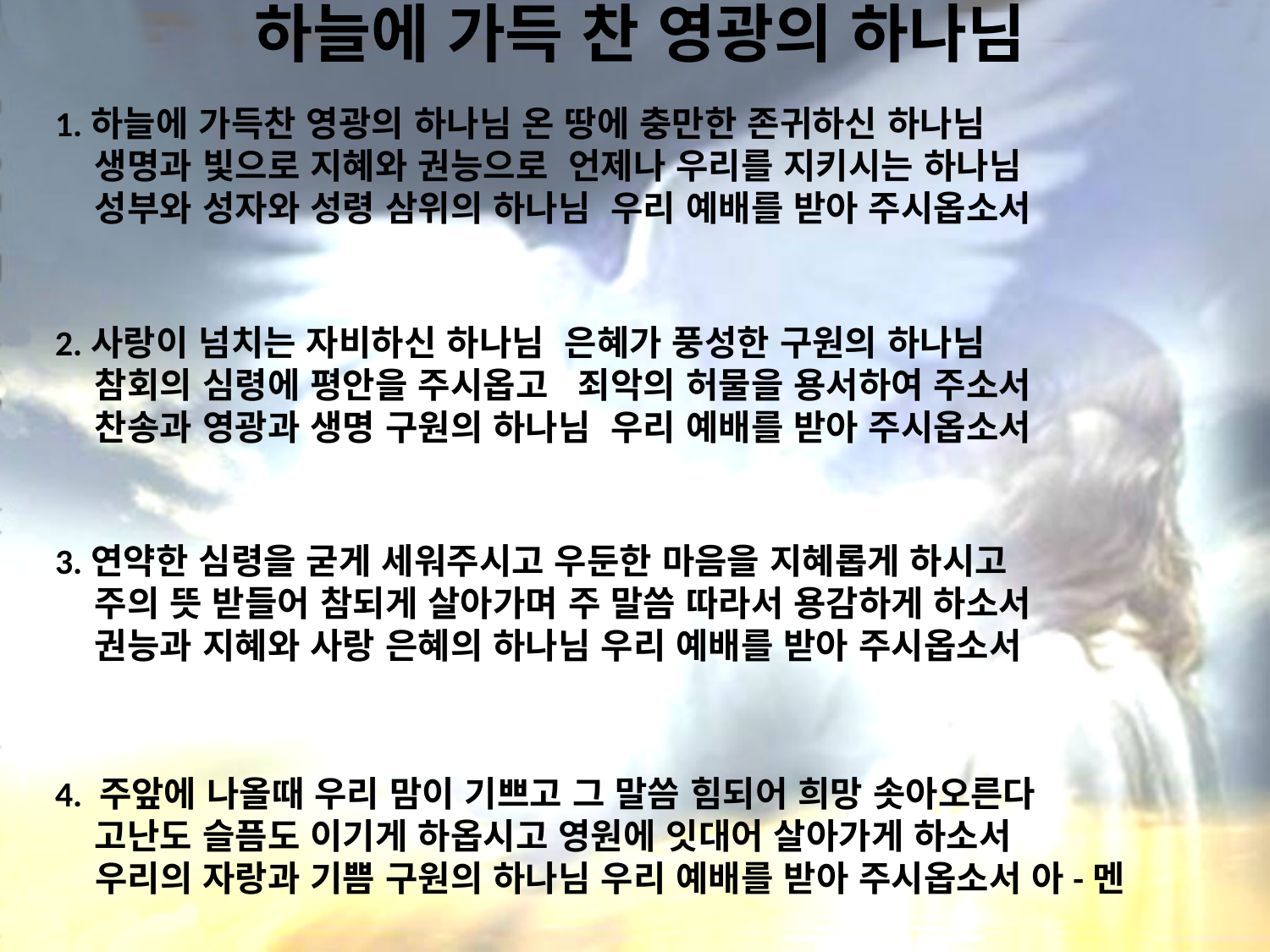

# 하늘에 가득 찬 영광의 하나님
1.하늘에 가득찬 영광의 하나님 온 땅에 충만한 존귀하신 하나님
    생명과 빛으로 지혜와 권능으로  언제나 우리를 지키시는 하나님
    성부와 성자와 성령 삼위의 하나님  우리 예배를 받아 주시옵소서
2.사랑이 넘치는 자비하신 하나님  은혜가 풍성한 구원의 하나님
    참회의 심령에 평안을 주시옵고   죄악의 허물을 용서하여 주소서
    찬송과 영광과 생명 구원의 하나님  우리 예배를 받아 주시옵소서
3.연약한 심령을 굳게 세워주시고 우둔한 마음을 지혜롭게 하시고
    주의 뜻 받들어 참되게 살아가며 주 말씀 따라서 용감하게 하소서
    권능과 지혜와 사랑 은혜의 하나님 우리 예배를 받아 주시옵소서

4. 주앞에 나올때 우리 맘이 기쁘고 그 말씀 힘되어 희망 솟아오른다
    고난도 슬픔도 이기게 하옵시고 영원에 잇대어 살아가게 하소서
    우리의 자랑과 기쁨 구원의 하나님 우리 예배를 받아 주시옵소서 아-멘